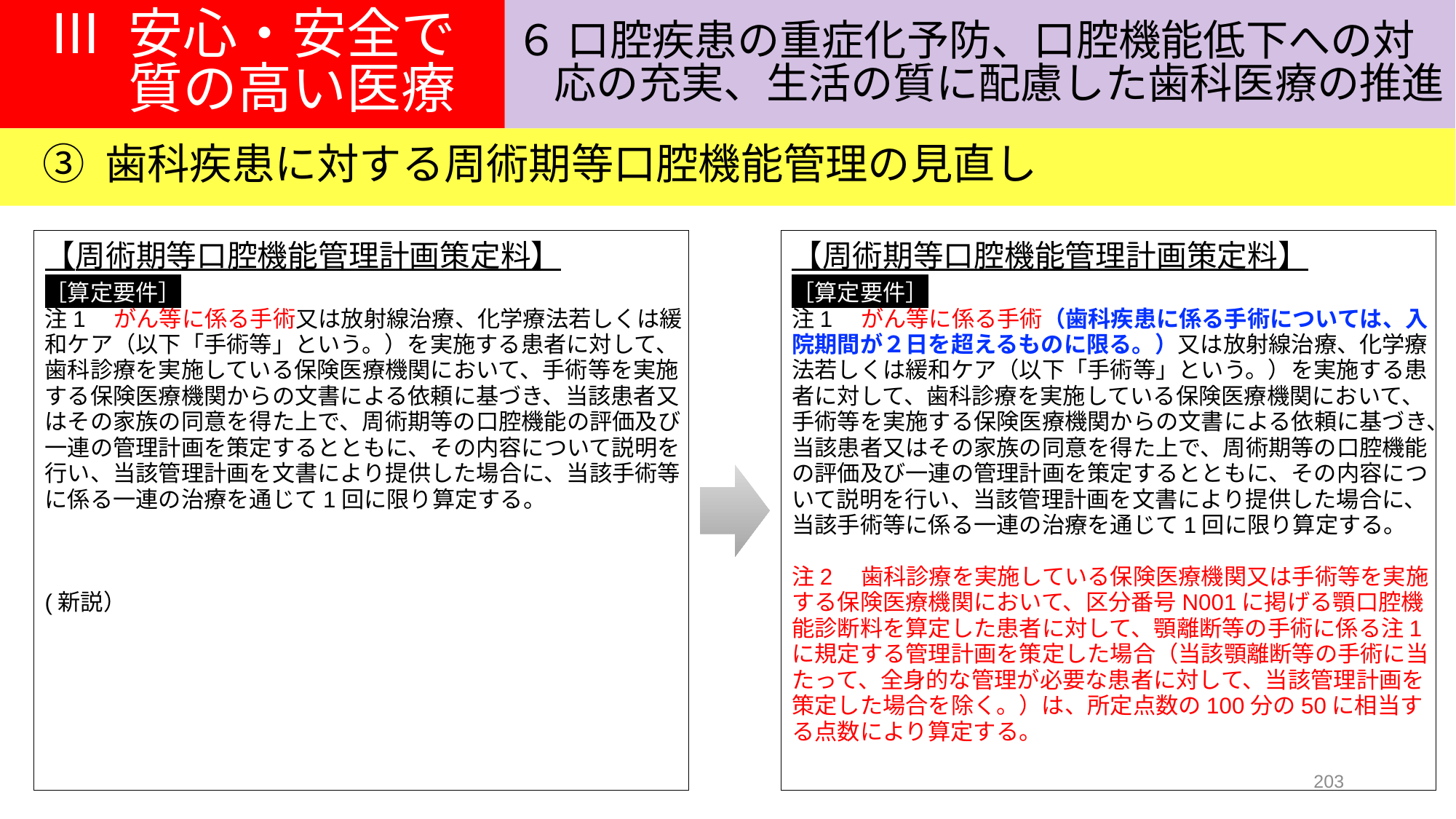

Ⅲ 安心・安全で
質の高い医療
６ 口腔疾患の重症化予防、口腔機能低下への対
応の充実、生活の質に配慮した歯科医療の推進
③ 歯科疾患に対する周術期等口腔機能管理の見直し
【周術期等口腔機能管理計画策定料】

［算定要件］
注1　がん等に係る手術又は放射線治療、化学療法若しくは緩和ケア（以下「手術等」という。）を実施する患者に対して、歯科診療を実施している保険医療機関において、手術等を実施する保険医療機関からの文書による依頼に基づき、当該患者又はその家族の同意を得た上で、周術期等の口腔機能の評価及び一連の管理計画を策定するとともに、その内容について説明を行い、当該管理計画を文書により提供した場合に、当該手術等に係る一連の治療を通じて1回に限り算定する。

(新説）

【周術期等口腔機能管理計画策定料】

［算定要件］
注1　がん等に係る手術（歯科疾患に係る手術については、入院期間が２日を超えるものに限る。）又は放射線治療、化学療法若しくは緩和ケア（以下「手術等」という。）を実施する患者に対して、歯科診療を実施している保険医療機関において、手術等を実施する保険医療機関からの文書による依頼に基づき、当該患者又はその家族の同意を得た上で、周術期等の口腔機能の評価及び一連の管理計画を策定するとともに、その内容について説明を行い、当該管理計画を文書により提供した場合に、当該手術等に係る一連の治療を通じて1回に限り算定する。

注2　歯科診療を実施している保険医療機関又は手術等を実施する保険医療機関において、区分番号N001に掲げる顎口腔機能診断料を算定した患者に対して、顎離断等の手術に係る注1 に規定する管理計画を策定した場合（当該顎離断等の手術に当 たって、全身的な管理が必要な患者に対して、当該管理計画を 策定した場合を除く。）は、所定点数の100分の50に相当する点数により算定する。

203